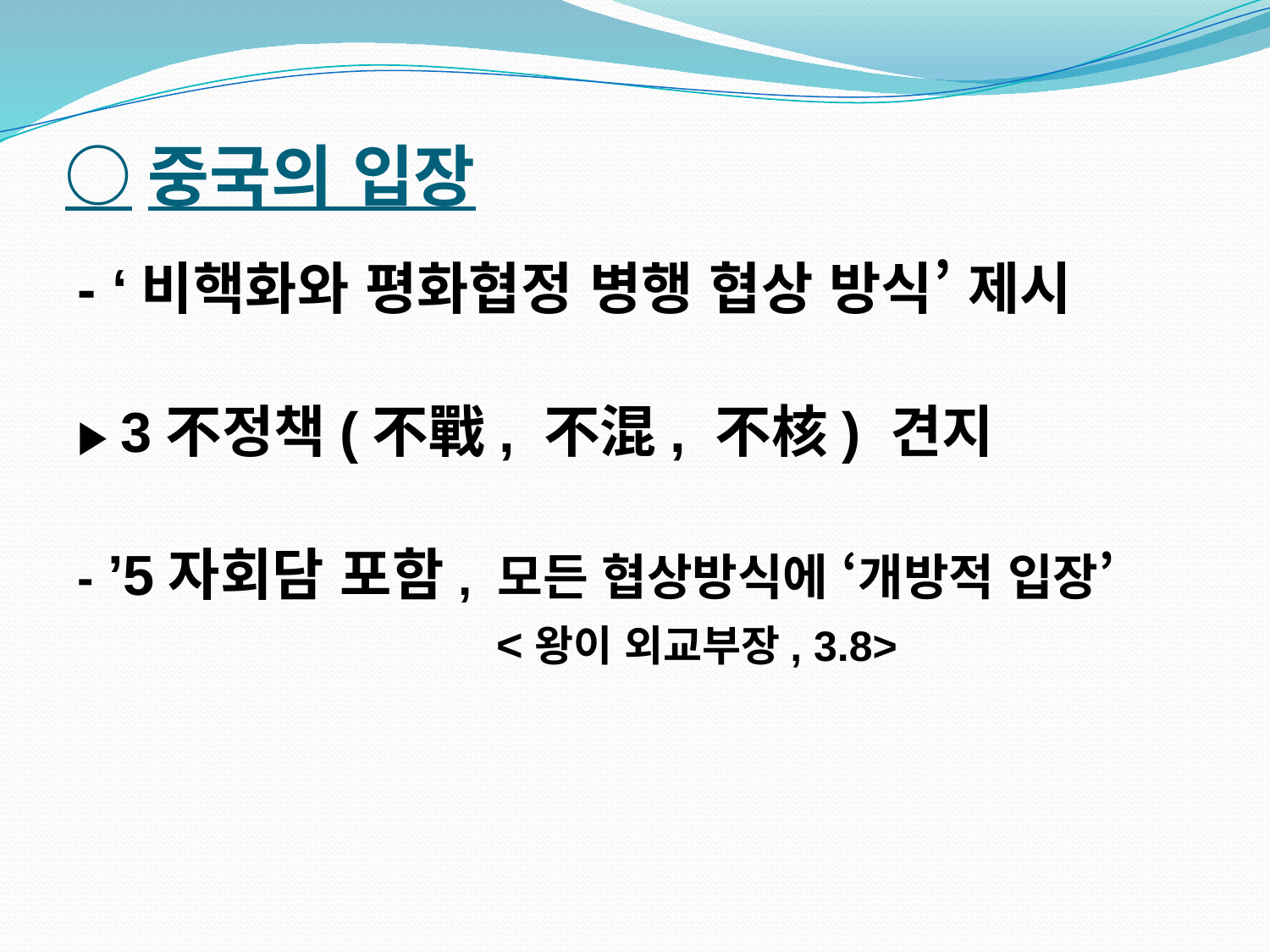

# ○중국의 입장
- ‘비핵화와 평화협정 병행 협상 방식’ 제시

▶ 3不정책(不戰, 不混, 不核) 견지

- ’5자회담 포함, 모든 협상방식에 ‘개방적 입장’
                                 <왕이 외교부장, 3.8>